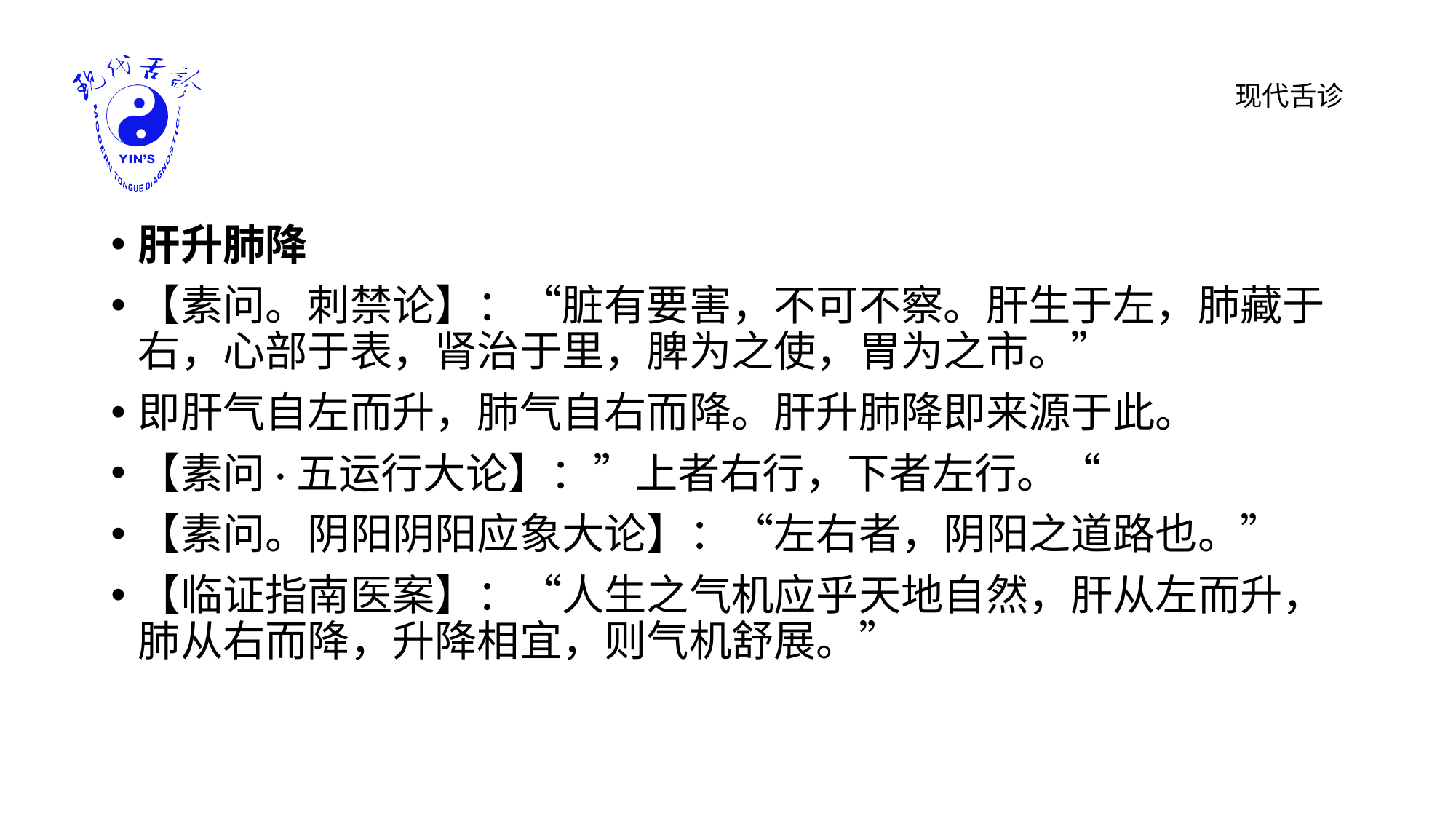

肝升肺降
【素问。刺禁论】：“脏有要害，不可不察。肝生于左，肺藏于右，心部于表，肾治于里，脾为之使，胃为之市。”
即肝气自左而升，肺气自右而降。肝升肺降即来源于此。
【素问·五运行大论】：”上者右行，下者左行。“
【素问。阴阳阴阳应象大论】：“左右者，阴阳之道路也。”
【临证指南医案】：“人生之气机应乎天地自然，肝从左而升，肺从右而降，升降相宜，则气机舒展。”